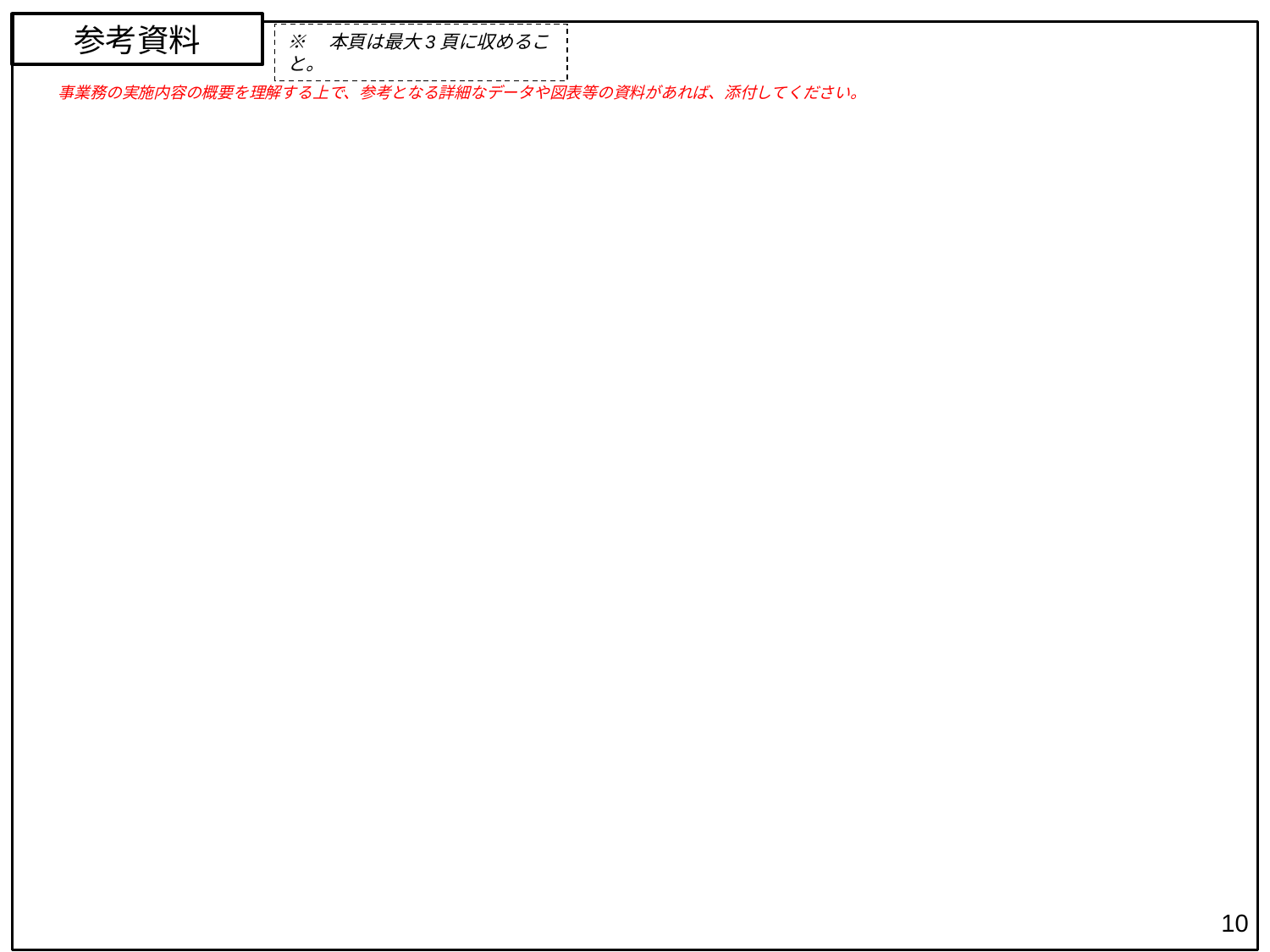

参考資料

※　本頁は最大3頁に収めること。
事業務の実施内容の概要を理解する上で、参考となる詳細なデータや図表等の資料があれば、添付してください。

10